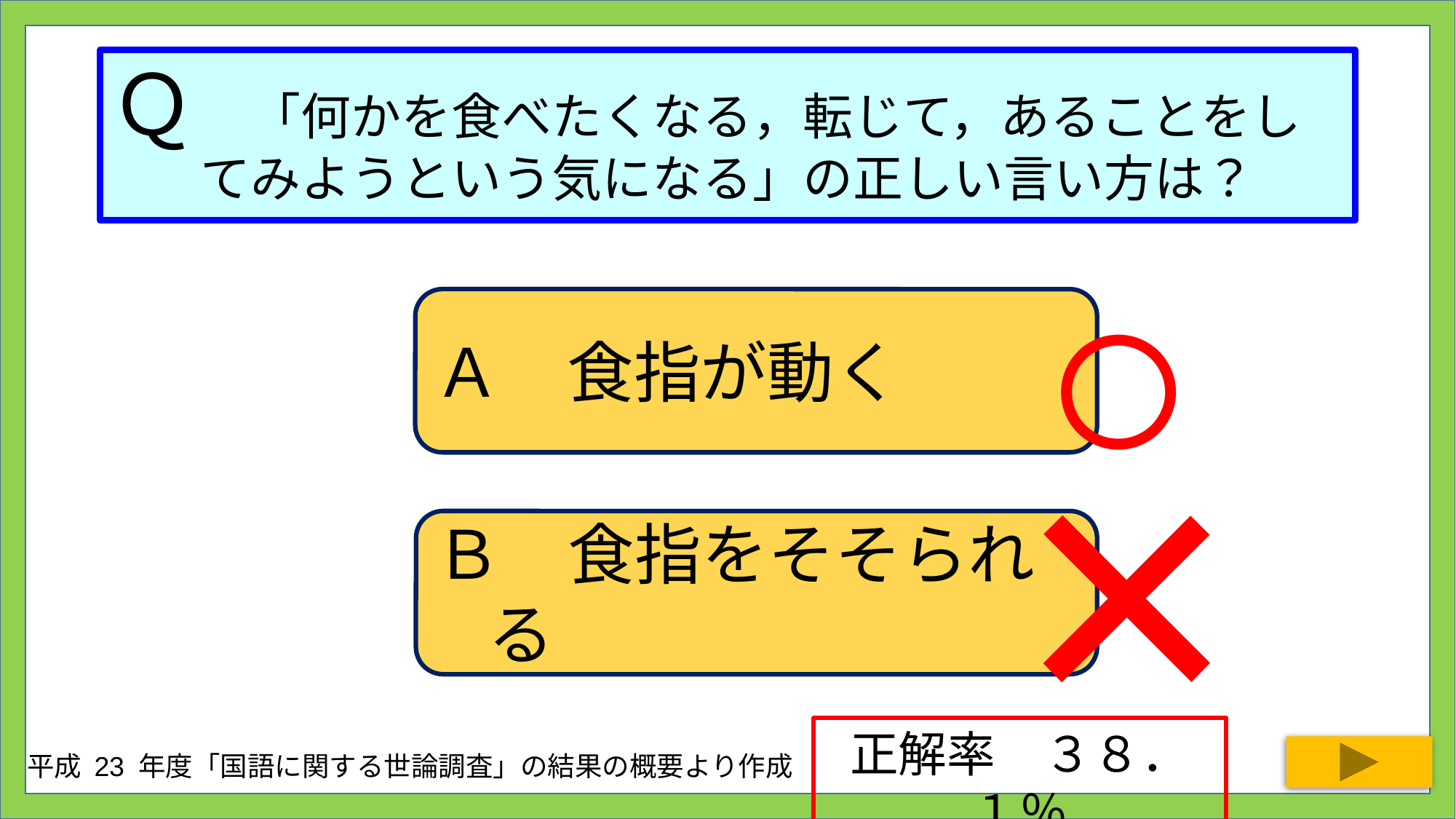

# Ｑ　「何かを食べたくなる，転じて，あることをしてみようという気になる」の正しい言い方は？
○
Ａ　食指が動く
×
Ｂ　食指をそそられる
正解率　３８．１％

平成 23 年度「国語に関する世論調査」の結果の概要より作成